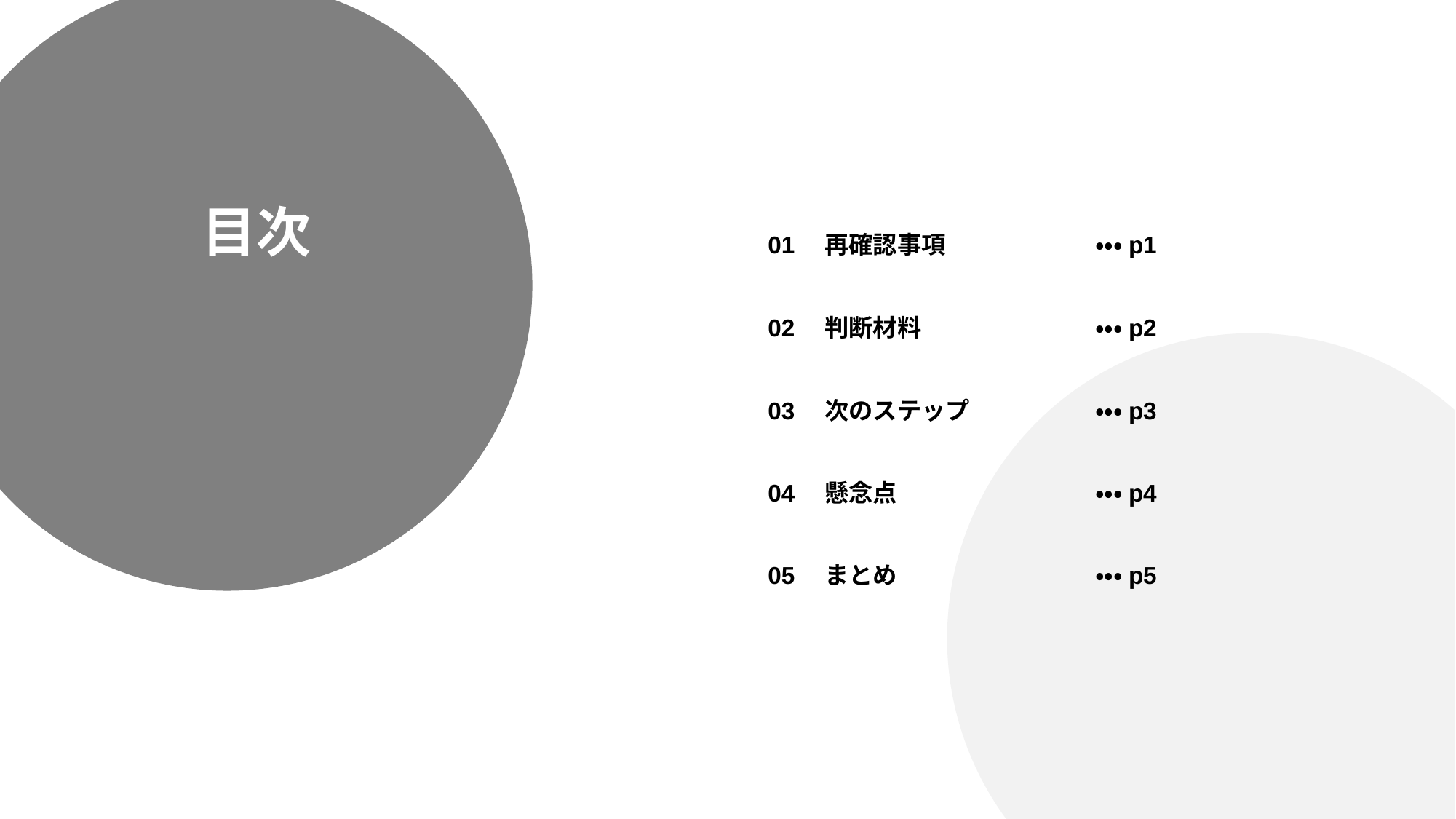

目次
01　再確認事項		・・・p1
02　判断材料		・・・p2
03　次のステップ		・・・p3
04　懸念点		・・・p4
05　まとめ		・・・p5